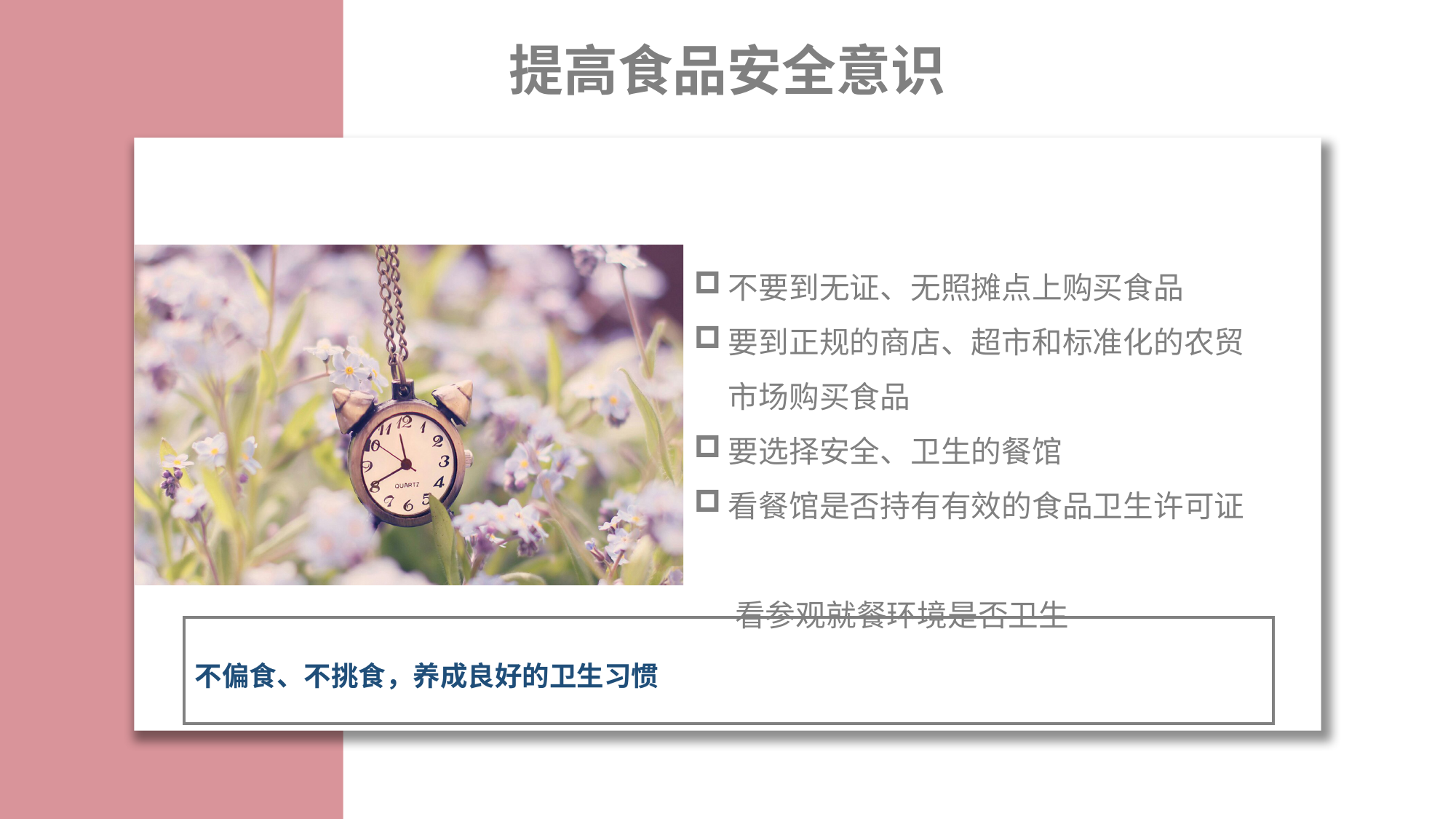

提高食品安全意识

不要到无证、无照摊点上购买食品
要到正规的商店、超市和标准化的农贸市场购买食品
要选择安全、卫生的餐馆
看餐馆是否持有有效的食品卫生许可证
     看参观就餐环境是否卫生
不偏食、不挑食，养成良好的卫生习惯